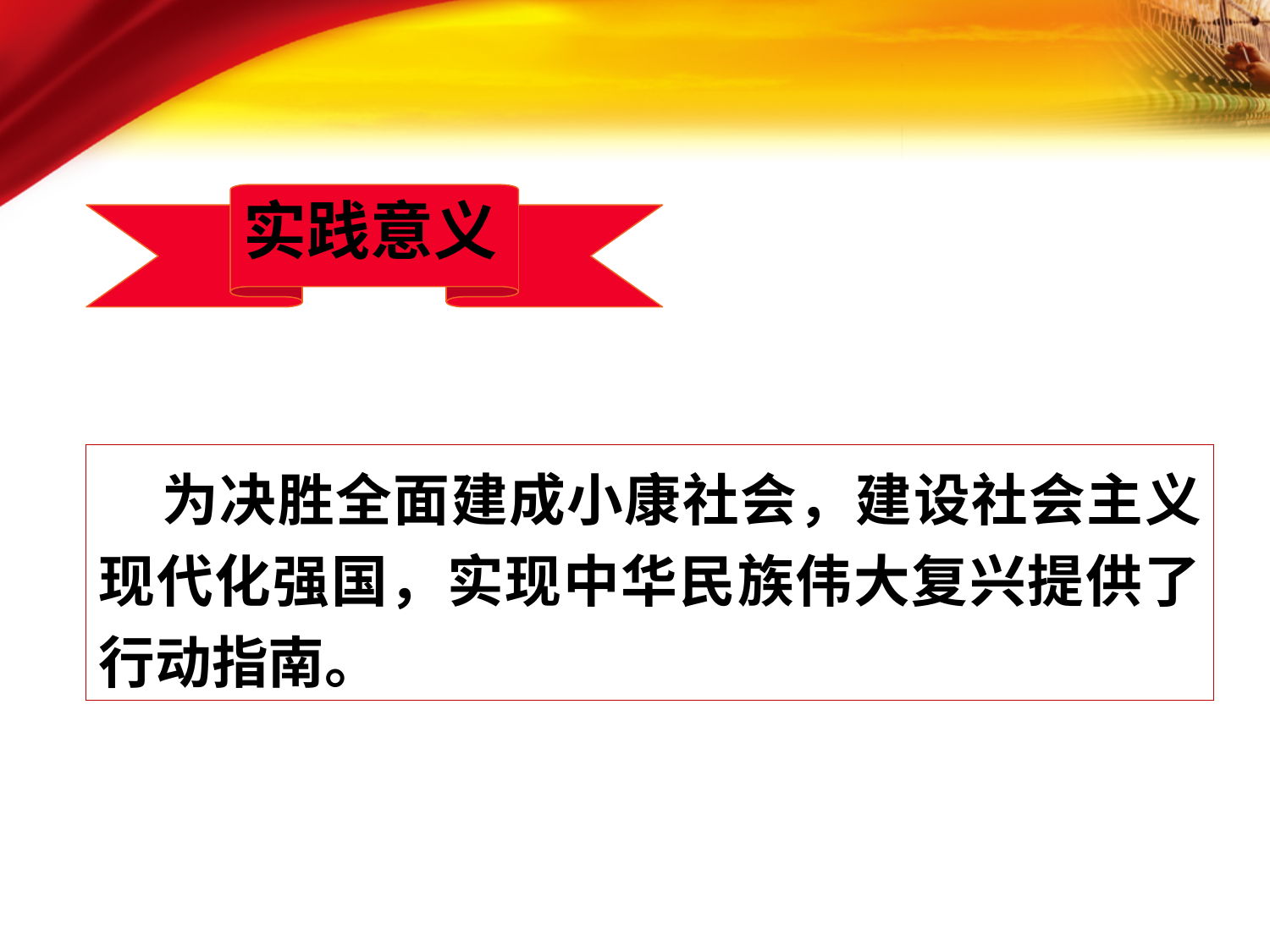

实践意义
    为决胜全面建成小康社会，建设社会主义现代化强国，实现中华民族伟大复兴提供了行动指南。